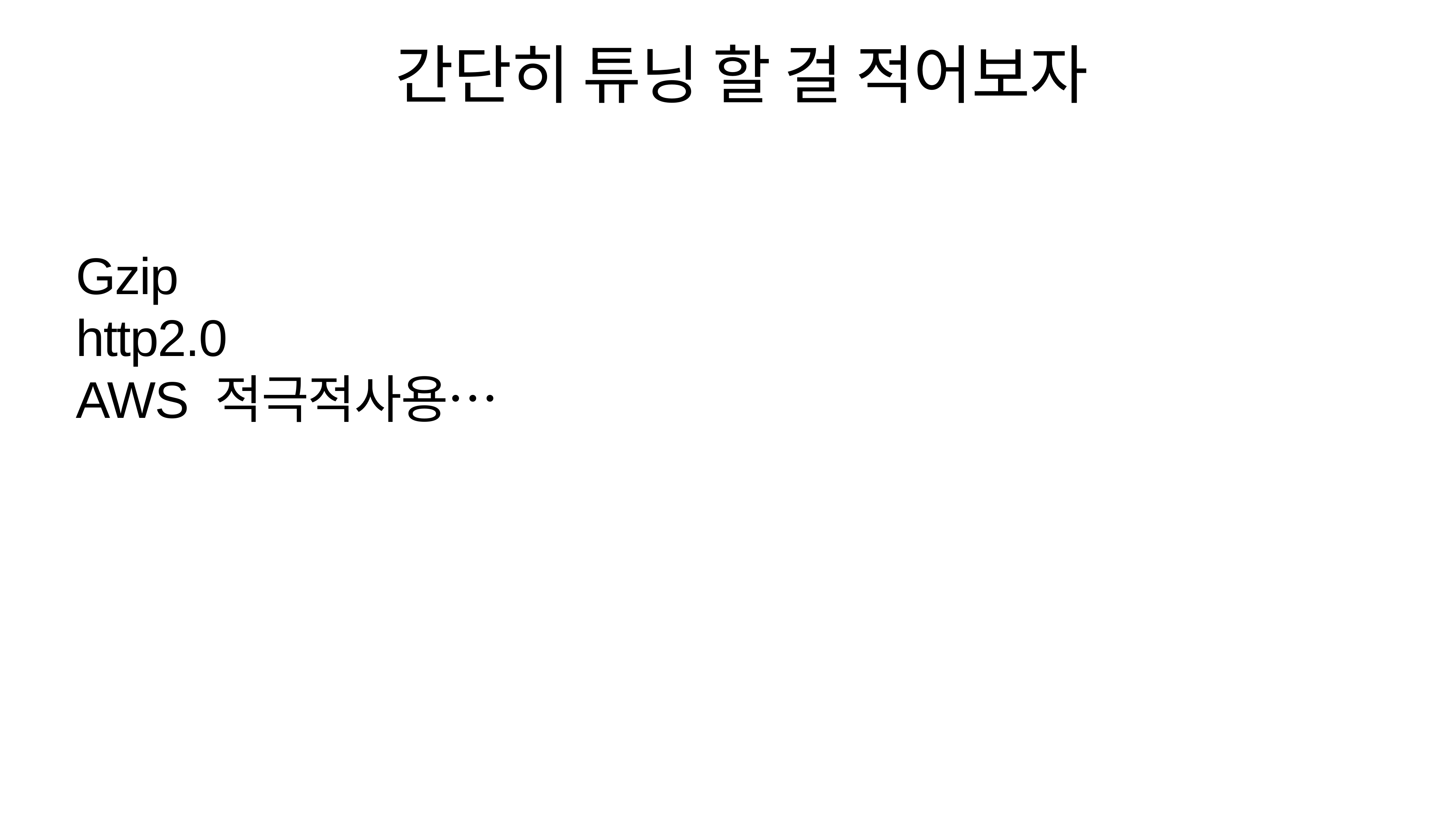

# 간단히 튜닝 할 걸 적어보자
Gzip
http2.0
AWS 적극적사용…